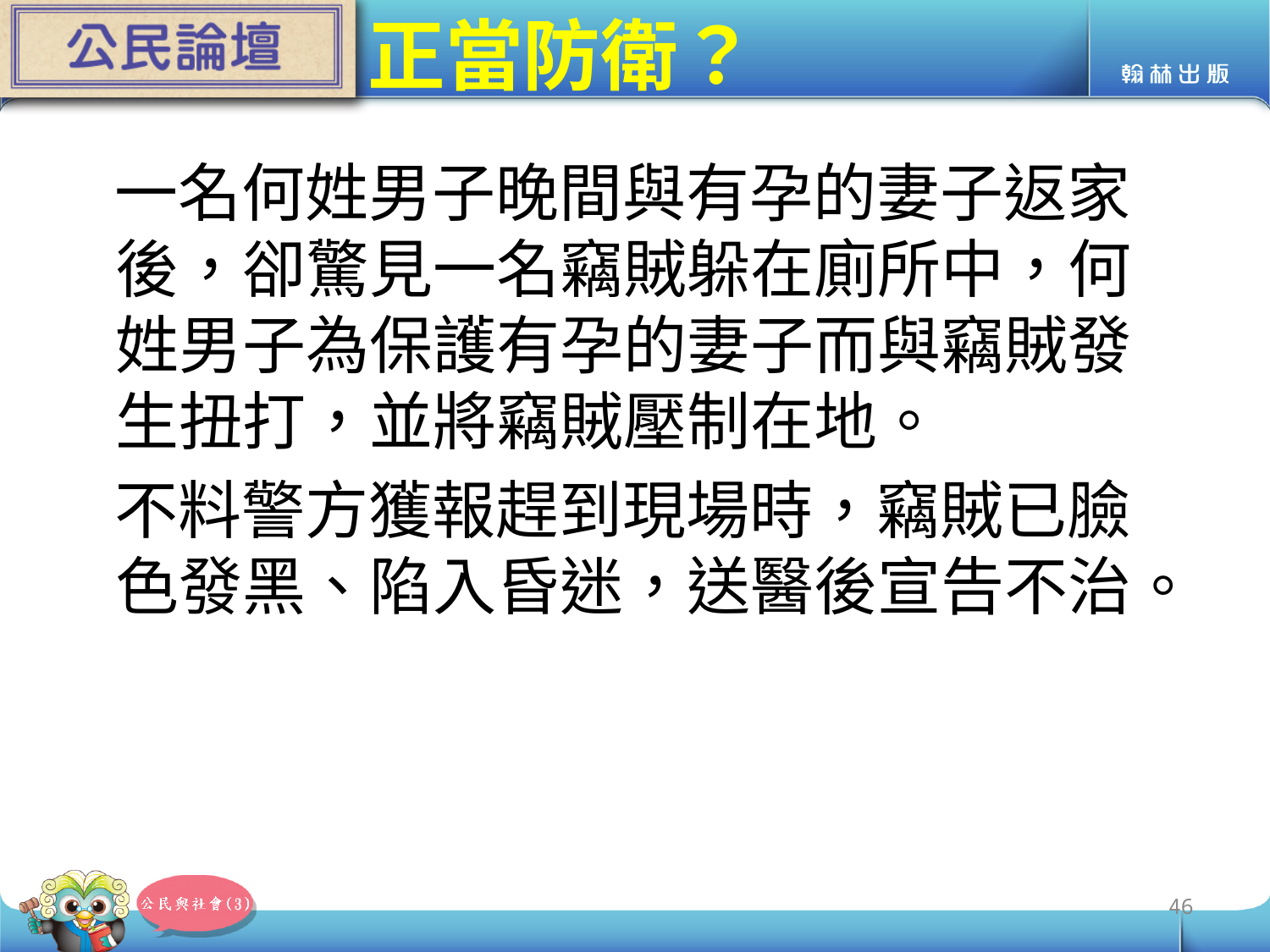

# 正當防衛？
一名何姓男子晚間與有孕的妻子返家後，卻驚見一名竊賊躲在廁所中，何姓男子為保護有孕的妻子而與竊賊發生扭打，並將竊賊壓制在地。
不料警方獲報趕到現場時，竊賊已臉色發黑、陷入昏迷，送醫後宣告不治。
46